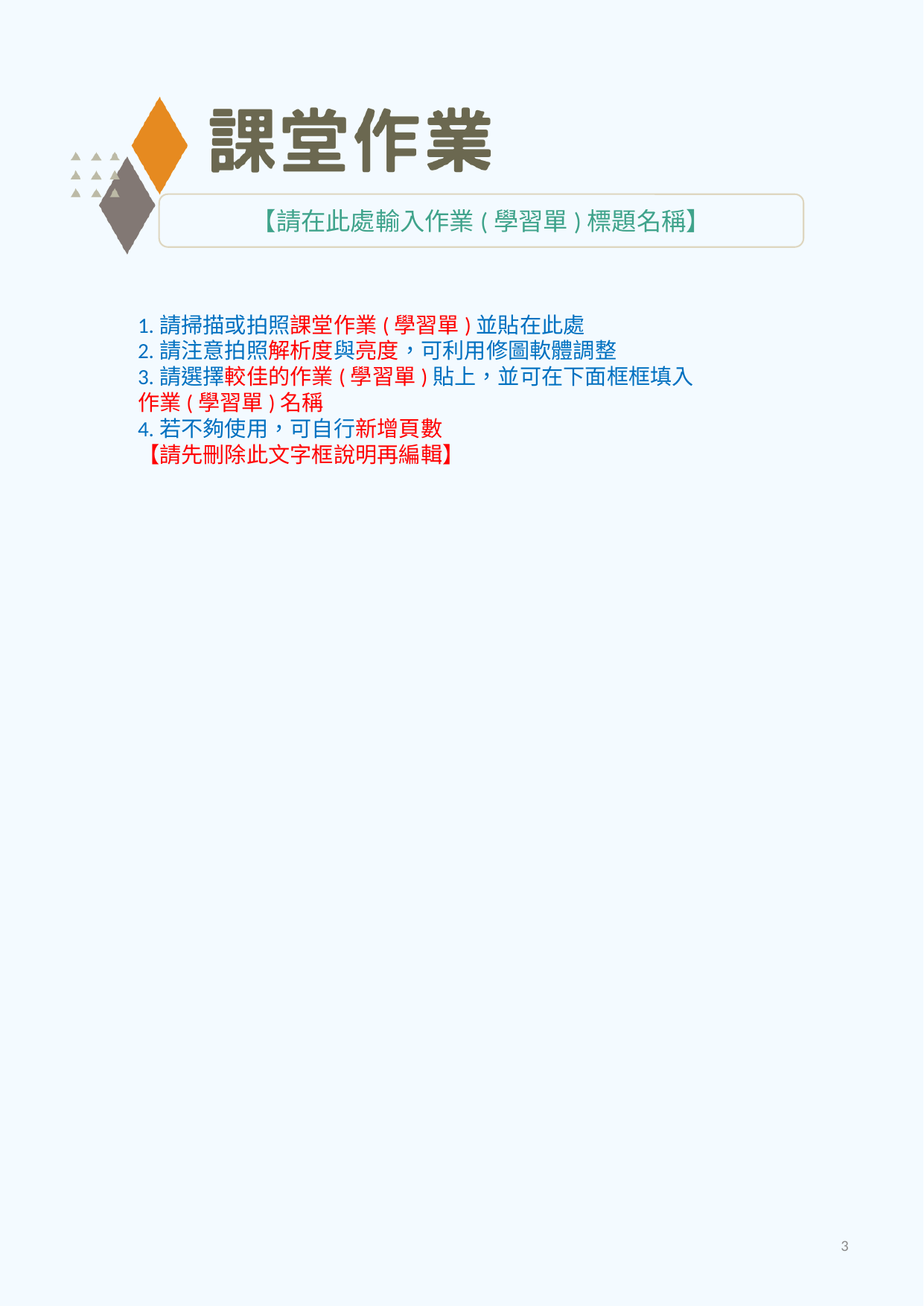

【請在此處輸入作業(學習單)標題名稱】
1.請掃描或拍照課堂作業(學習單)並貼在此處
2.請注意拍照解析度與亮度，可利用修圖軟體調整
3.請選擇較佳的作業(學習單)貼上，並可在下面框框填入作業(學習單)名稱
4.若不夠使用，可自行新增頁數
【請先刪除此文字框說明再編輯】
3